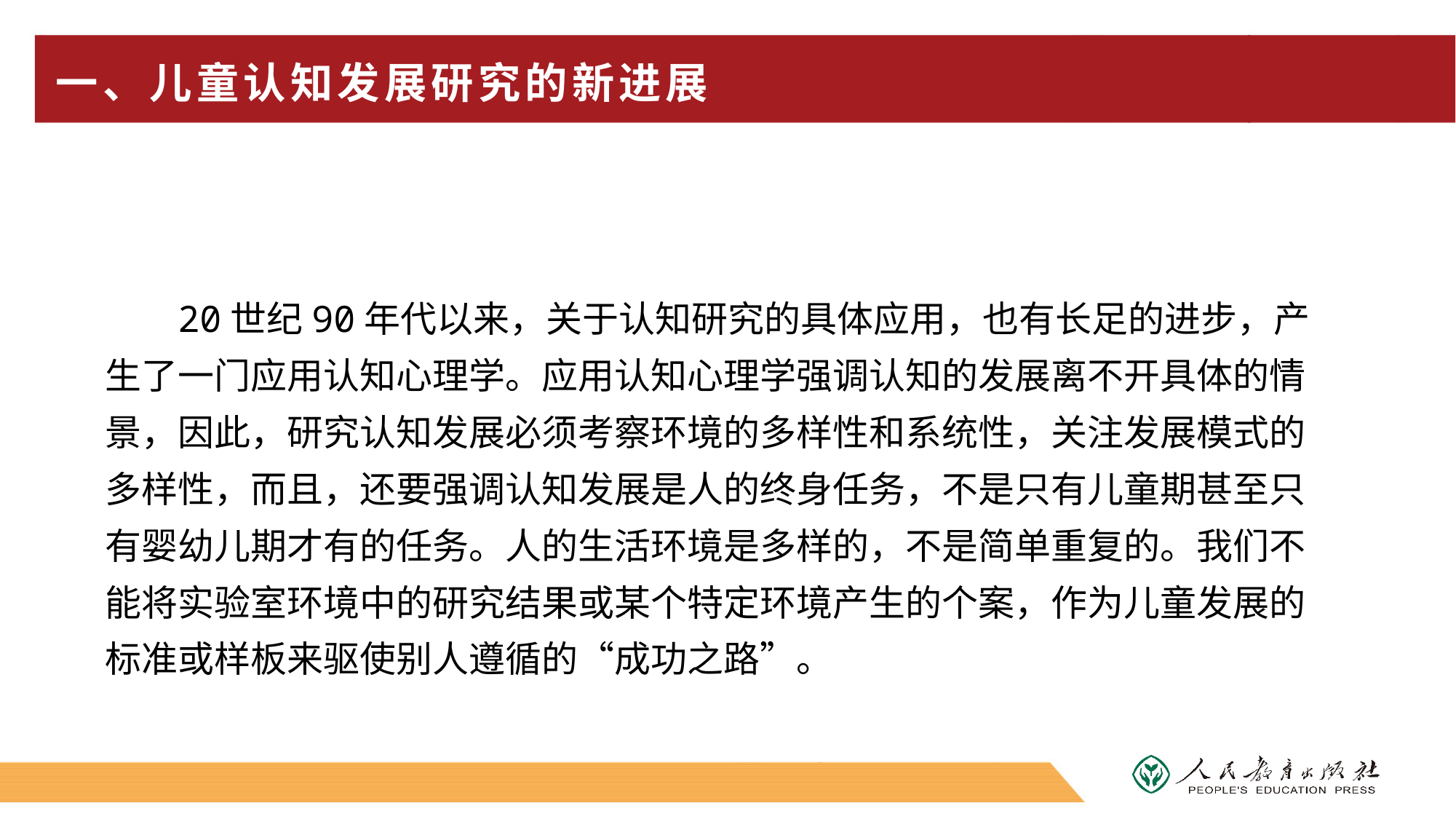

# 一、儿童认知发展研究的新进展

20世纪90年代以来，关于认知研究的具体应用，也有长足的进步，产生了一门应用认知心理学。应用认知心理学强调认知的发展离不开具体的情景，因此，研究认知发展必须考察环境的多样性和系统性，关注发展模式的多样性，而且，还要强调认知发展是人的终身任务，不是只有儿童期甚至只有婴幼儿期才有的任务。人的生活环境是多样的，不是简单重复的。我们不能将实验室环境中的研究结果或某个特定环境产生的个案，作为儿童发展的标准或样板来驱使别人遵循的“成功之路”。